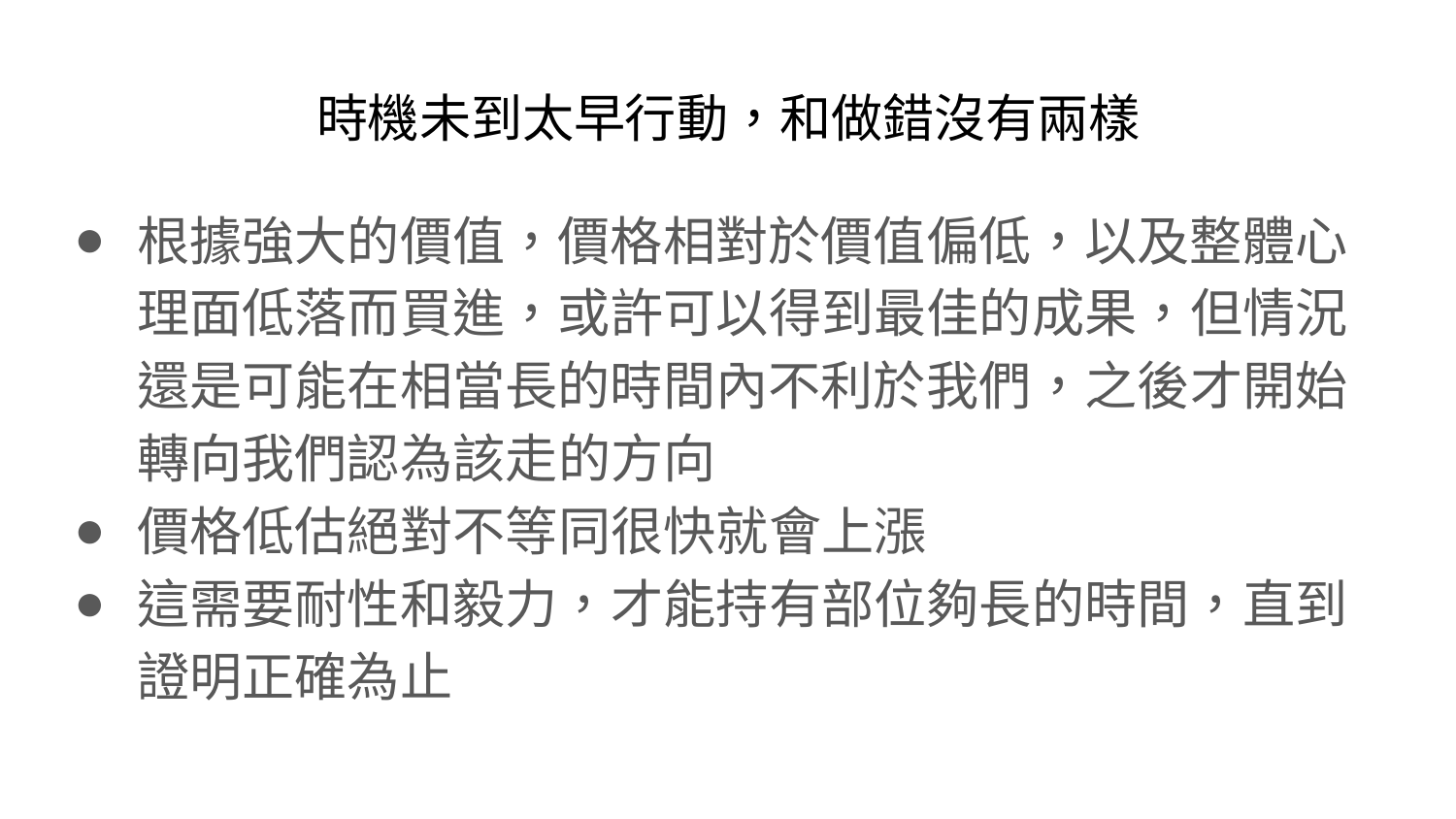

# 時機未到太早行動，和做錯沒有兩樣
根據強大的價值，價格相對於價值偏低，以及整體心理面低落而買進，或許可以得到最佳的成果，但情況還是可能在相當長的時間內不利於我們，之後才開始轉向我們認為該走的方向
價格低估絕對不等同很快就會上漲
這需要耐性和毅力，才能持有部位夠長的時間，直到證明正確為止